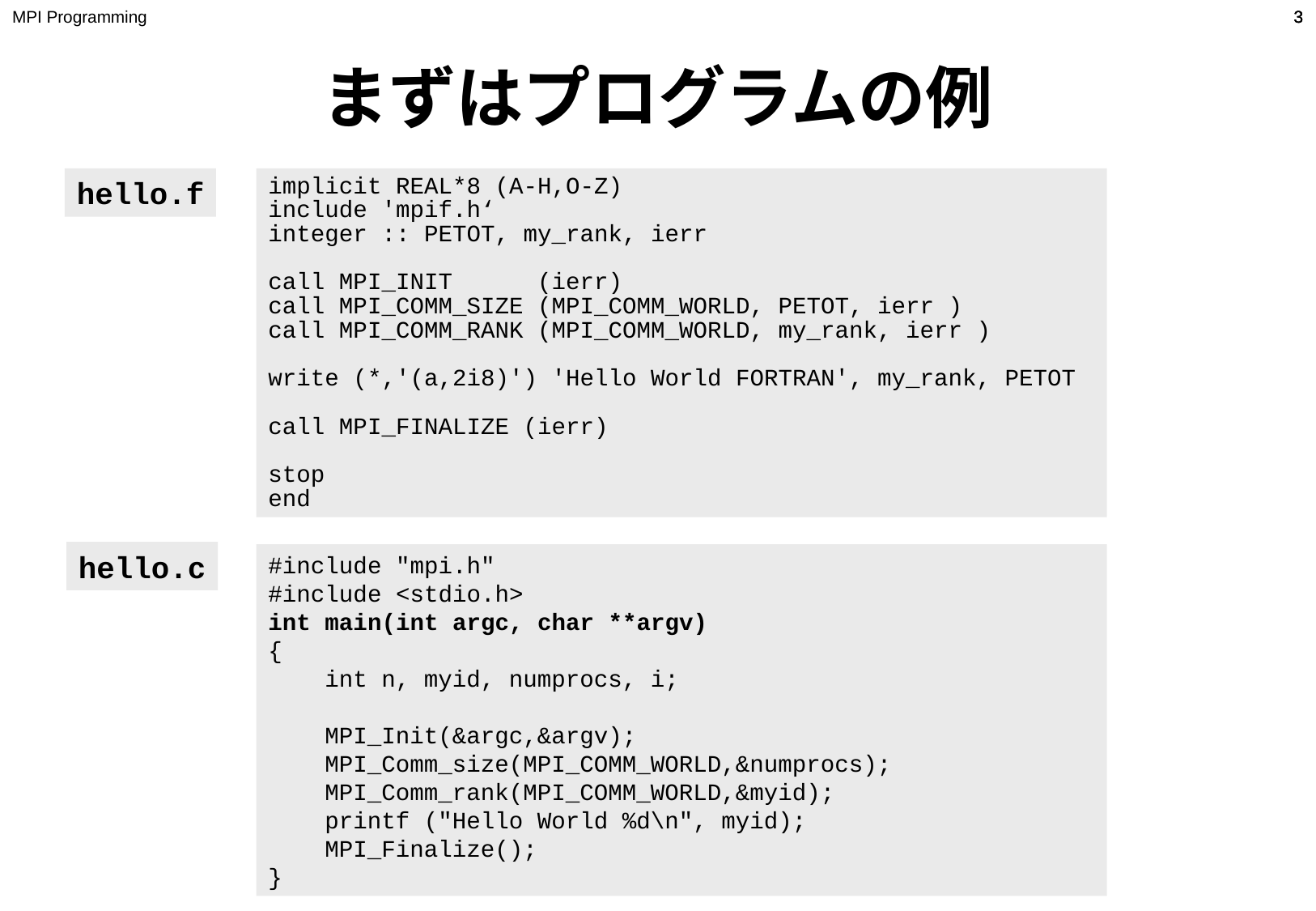

MPI Programming
3
3
3
まずはプログラムの例
hello.f
implicit REAL*8 (A-H,O-Z)
include 'mpif.h‘
integer :: PETOT, my_rank, ierr

call MPI_INIT      (ierr)
call MPI_COMM_SIZE (MPI_COMM_WORLD, PETOT, ierr )
call MPI_COMM_RANK (MPI_COMM_WORLD, my_rank, ierr )

write (*,'(a,2i8)') 'Hello World FORTRAN', my_rank, PETOT

call MPI_FINALIZE (ierr)

stop
end
hello.c
#include "mpi.h"
#include <stdio.h>
int main(int argc, char **argv)
{
    int n, myid, numprocs, i;

    MPI_Init(&argc,&argv);
    MPI_Comm_size(MPI_COMM_WORLD,&numprocs);
    MPI_Comm_rank(MPI_COMM_WORLD,&myid);
    printf ("Hello World %d\n", myid);
    MPI_Finalize();
}